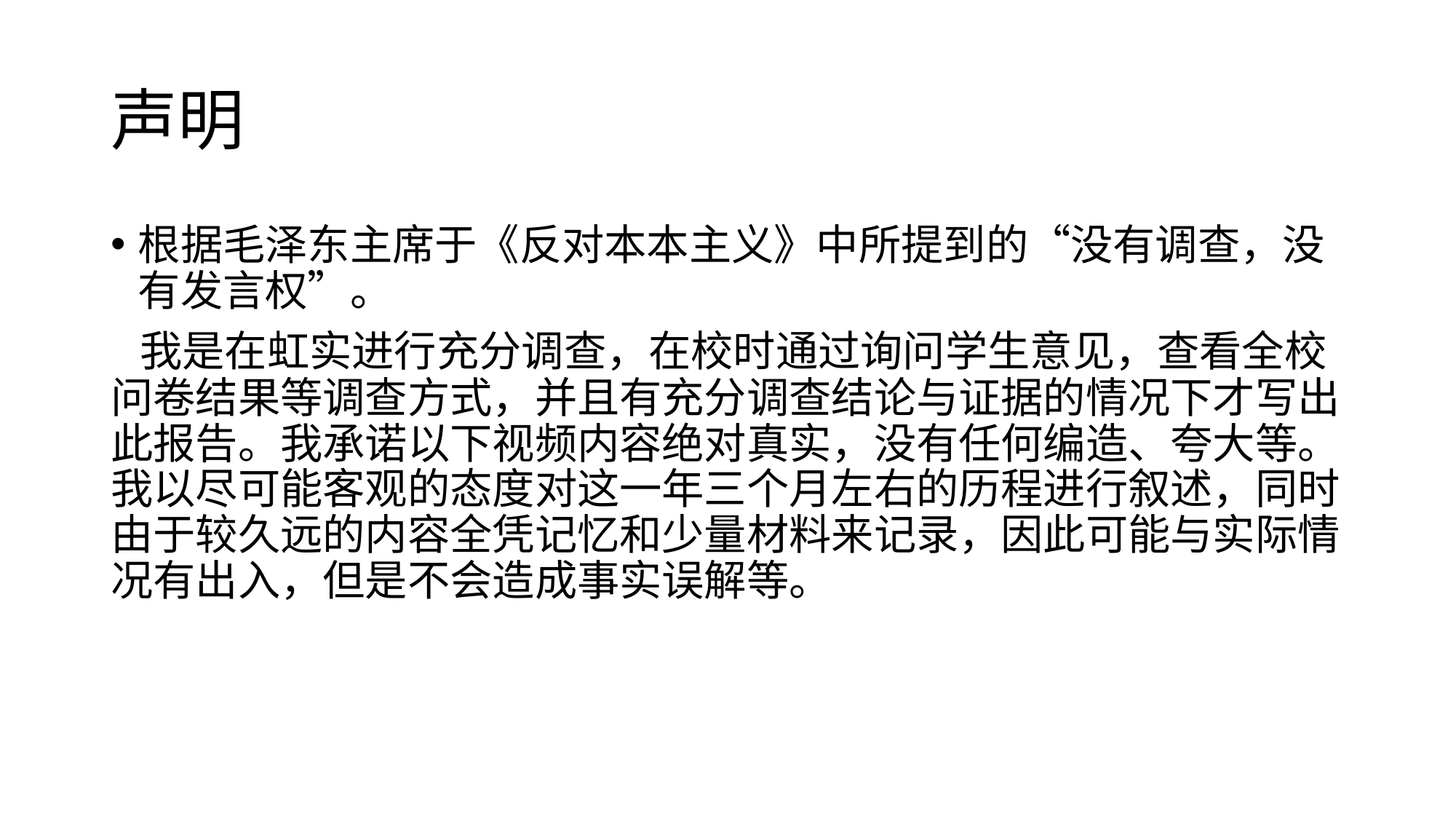

# 声明
根据毛泽东主席于《反对本本主义》中所提到的“没有调查，没有发言权”。
  我是在虹实进行充分调查，在校时通过询问学生意见，查看全校问卷结果等调查方式，并且有充分调查结论与证据的情况下才写出此报告。我承诺以下视频内容绝对真实，没有任何编造、夸大等。我以尽可能客观的态度对这一年三个月左右的历程进行叙述，同时由于较久远的内容全凭记忆和少量材料来记录，因此可能与实际情况有出入，但是不会造成事实误解等。